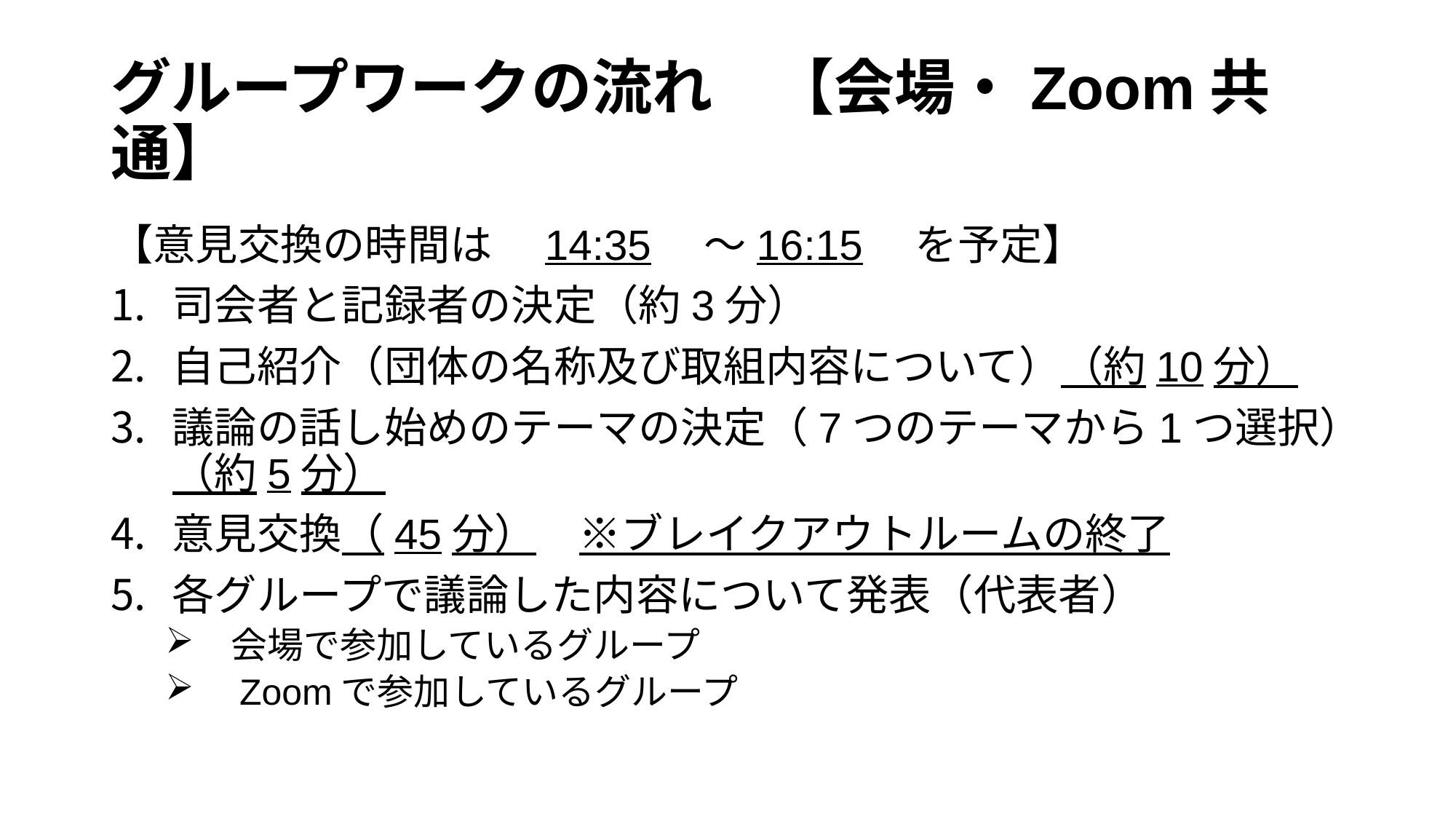

# グループワークの流れ　【会場・Zoom共通】
【意見交換の時間は　14:35　～16:15　を予定】
司会者と記録者の決定（約3分）
自己紹介（団体の名称及び取組内容について）（約10分）
議論の話し始めのテーマの決定（7つのテーマから1つ選択）（約5分）
意見交換（45分）　※ブレイクアウトルームの終了
各グループで議論した内容について発表（代表者）
　会場で参加しているグループ
　Zoomで参加しているグループ